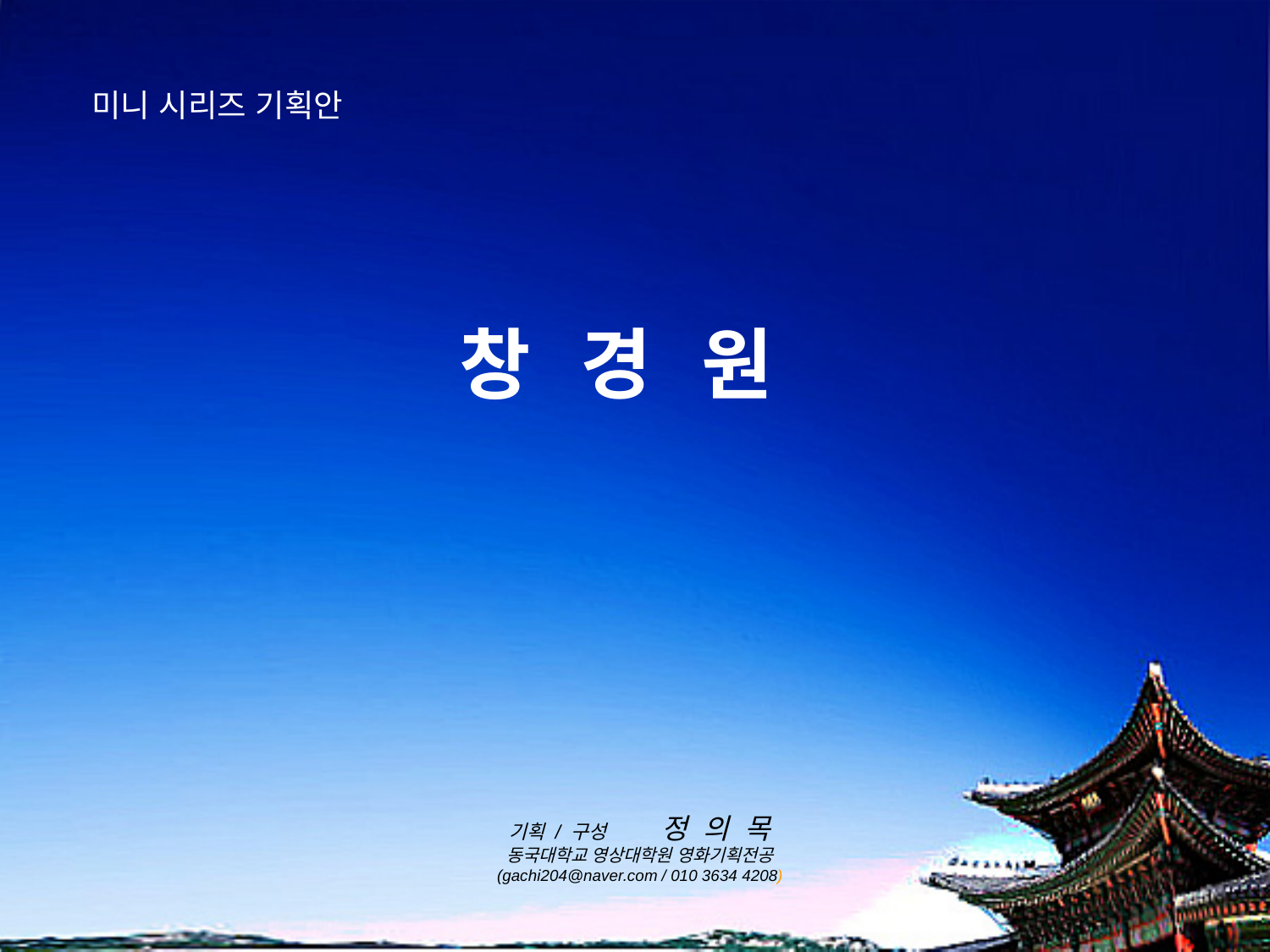

미니 시리즈 기획안
창 경 원
기획 / 구성          정  의  목
동국대학교 영상대학원 영화기획전공
(gachi204@naver.com / 010 3634 4208)